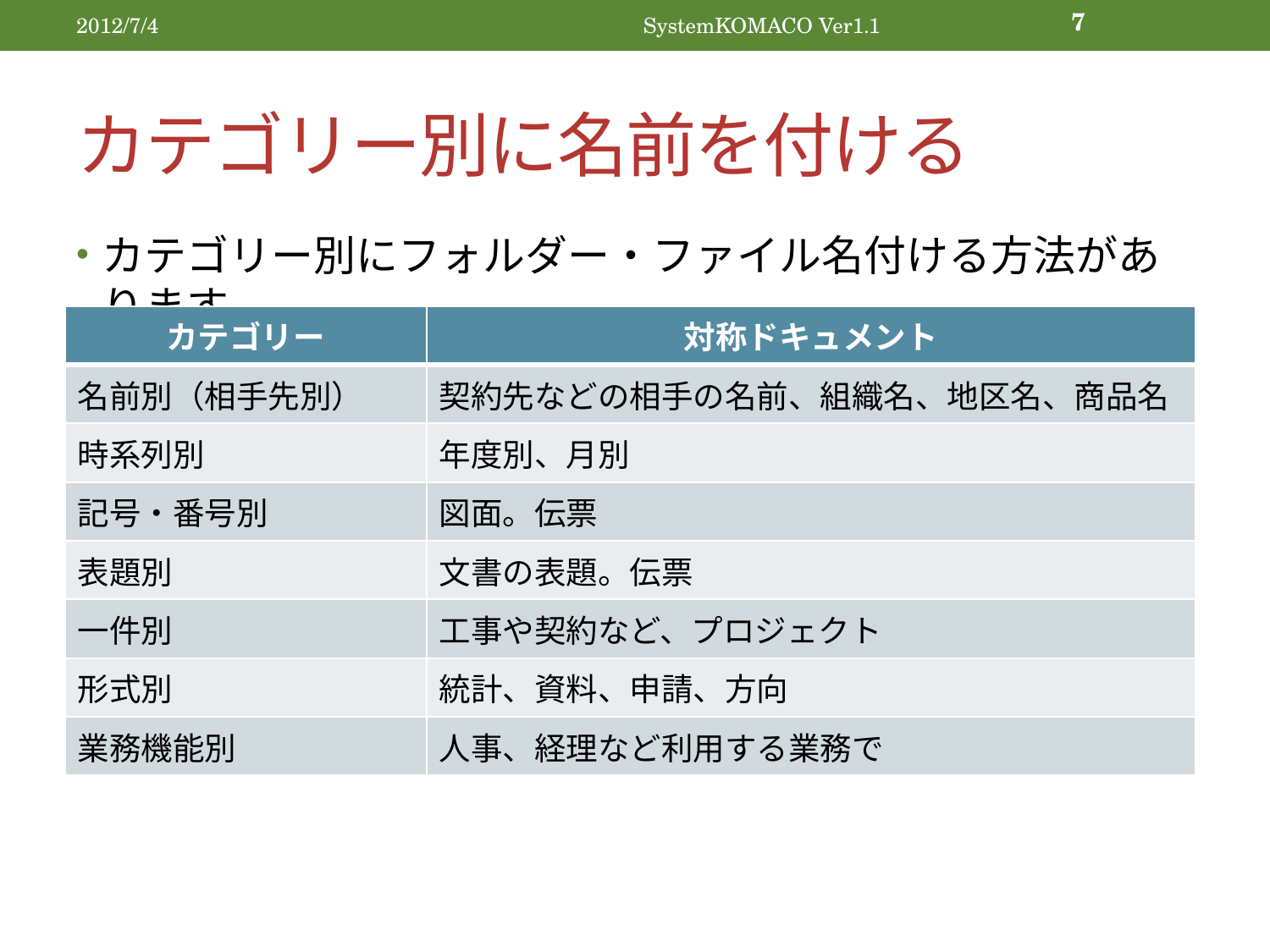

2012/7/4
SystemKOMACO Ver1.1
7
# カテゴリー別に名前を付ける
カテゴリー別にフォルダー・ファイル名付ける方法があります
| カテゴリー | 対称ドキュメント |
| --- | --- |
| 名前別（相手先別） | 契約先などの相手の名前、組織名、地区名、商品名 |
| 時系列別 | 年度別、月別 |
| 記号・番号別 | 図面。伝票 |
| 表題別 | 文書の表題。伝票 |
| 一件別 | 工事や契約など、プロジェクト |
| 形式別 | 統計、資料、申請、方向 |
| 業務機能別 | 人事、経理など利用する業務で |